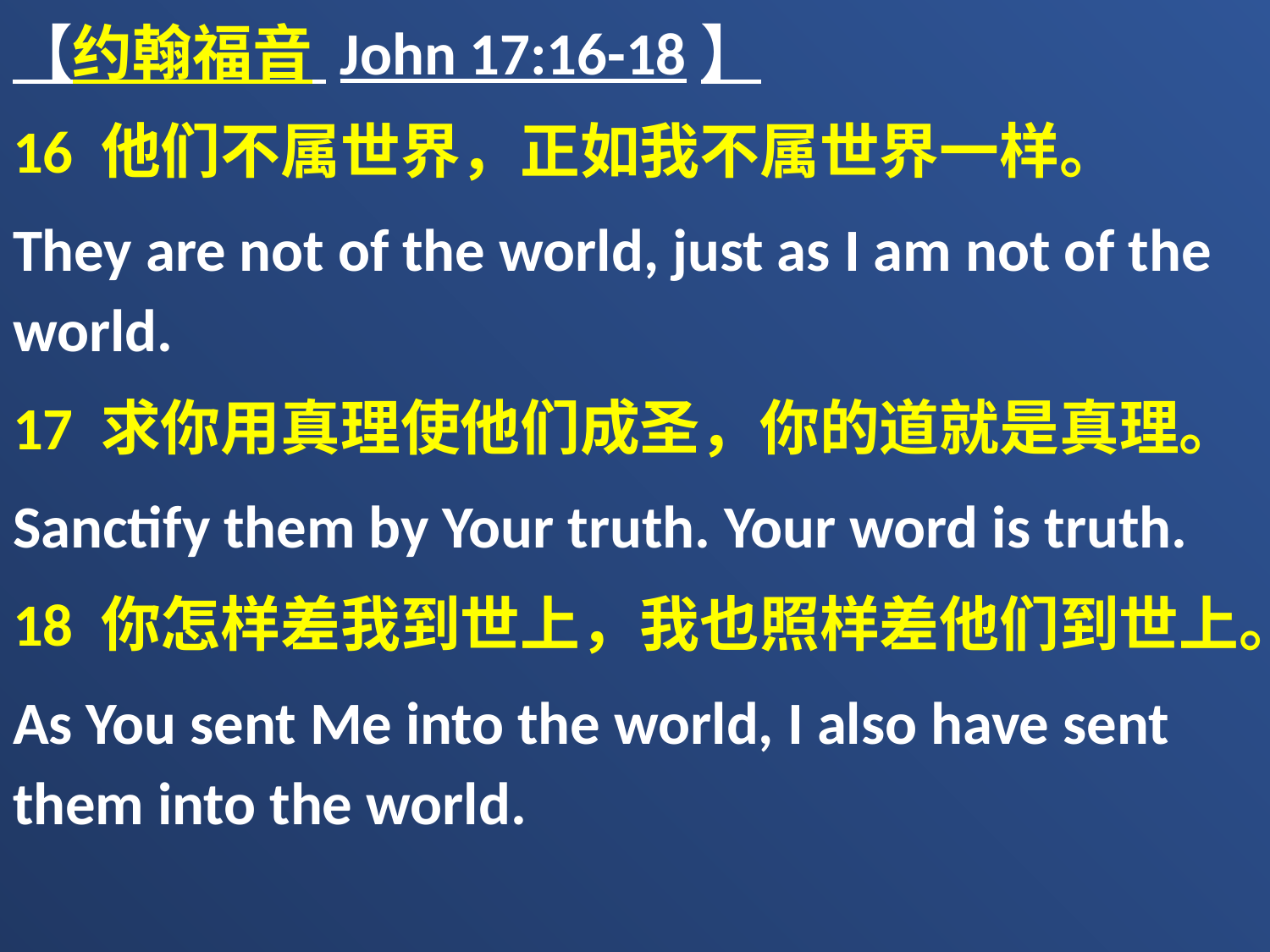

【约翰福音 John 17:16-18】
16 他们不属世界，正如我不属世界一样。
They are not of the world, just as I am not of the world.
17 求你用真理使他们成圣，你的道就是真理。
Sanctify them by Your truth. Your word is truth.
18 你怎样差我到世上，我也照样差他们到世上。
As You sent Me into the world, I also have sent them into the world.